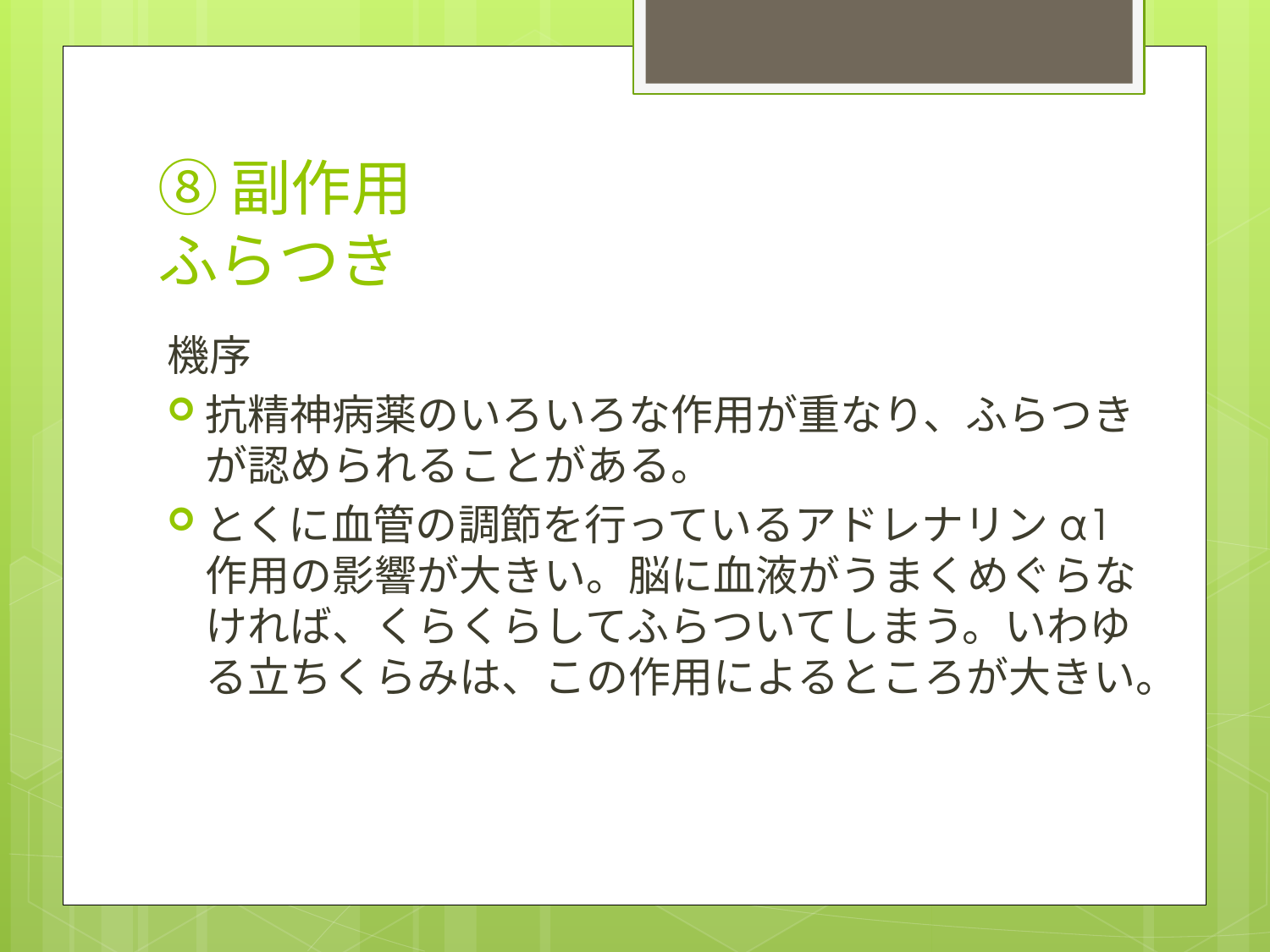

# ⑧副作用 ふらつき
機序
抗精神病薬のいろいろな作用が重なり、ふらつきが認められることがある。
とくに血管の調節を行っているアドレナリンα1作用の影響が大きい。脳に血液がうまくめぐらなければ、くらくらしてふらついてしまう。いわゆる立ちくらみは、この作用によるところが大きい。